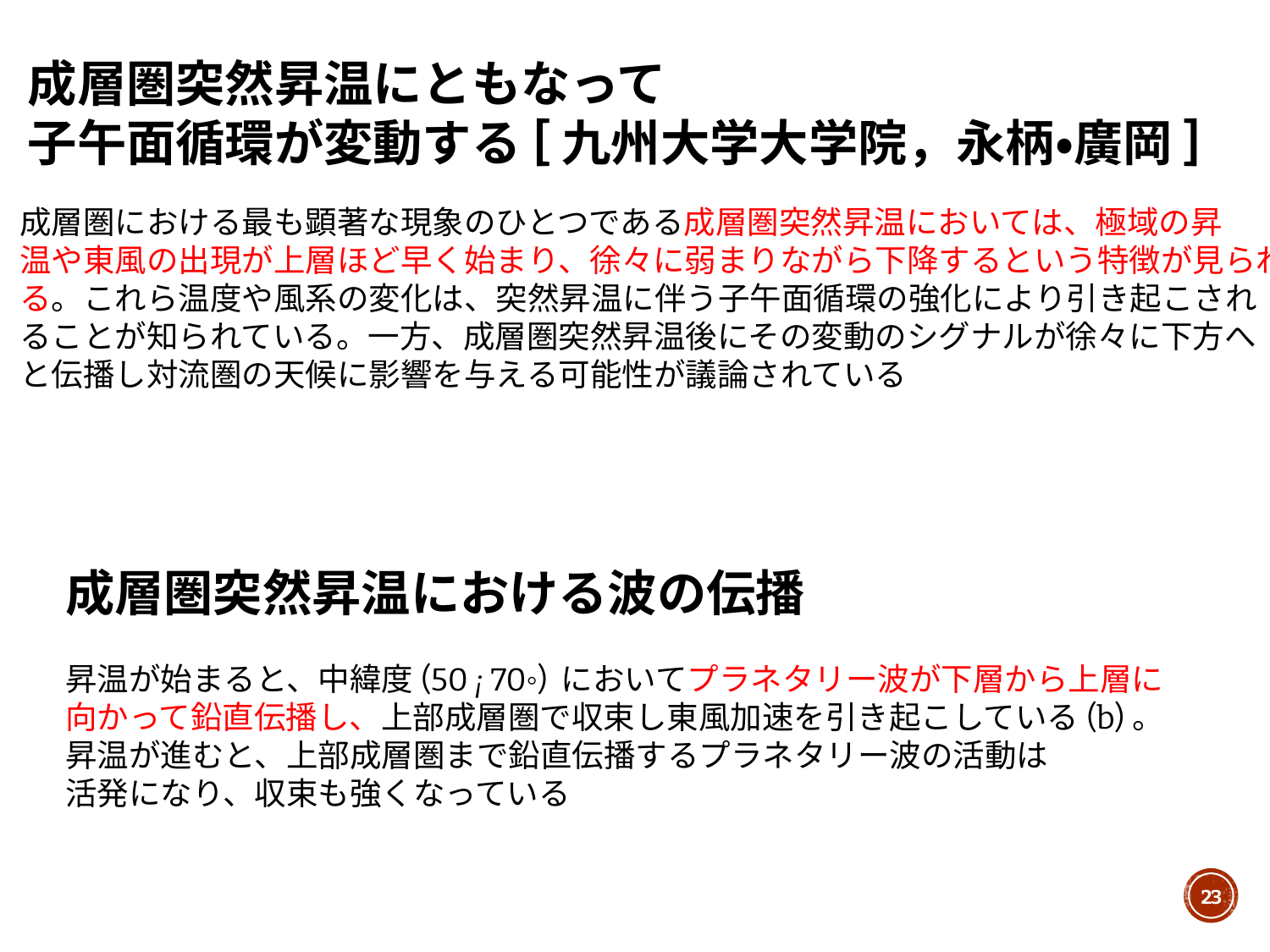

成層圏突然昇温にともなって
子午面循環が変動する[九州大学大学院，永柄・廣岡]
成層圏における最も顕著な現象のひとつである成層圏突然昇温においては、極域の昇
温や東風の出現が上層ほど早く始まり、徐々に弱まりながら下降するという特徴が見られ
る。これら温度や風系の変化は、突然昇温に伴う子午面循環の強化により引き起こされ
ることが知られている。一方、成層圏突然昇温後にその変動のシグナルが徐々に下方へ
と伝播し対流圏の天候に影響を与える可能性が議論されている
成層圏突然昇温における波の伝播

昇温が始まると、中緯度(50 ¡ 70◦) においてプラネタリー波が下層から上層に
向かって鉛直伝播し、上部成層圏で収束し東風加速を引き起こしている(b)。
昇温が進むと、上部成層圏まで鉛直伝播するプラネタリー波の活動は
活発になり、収束も強くなっている
23